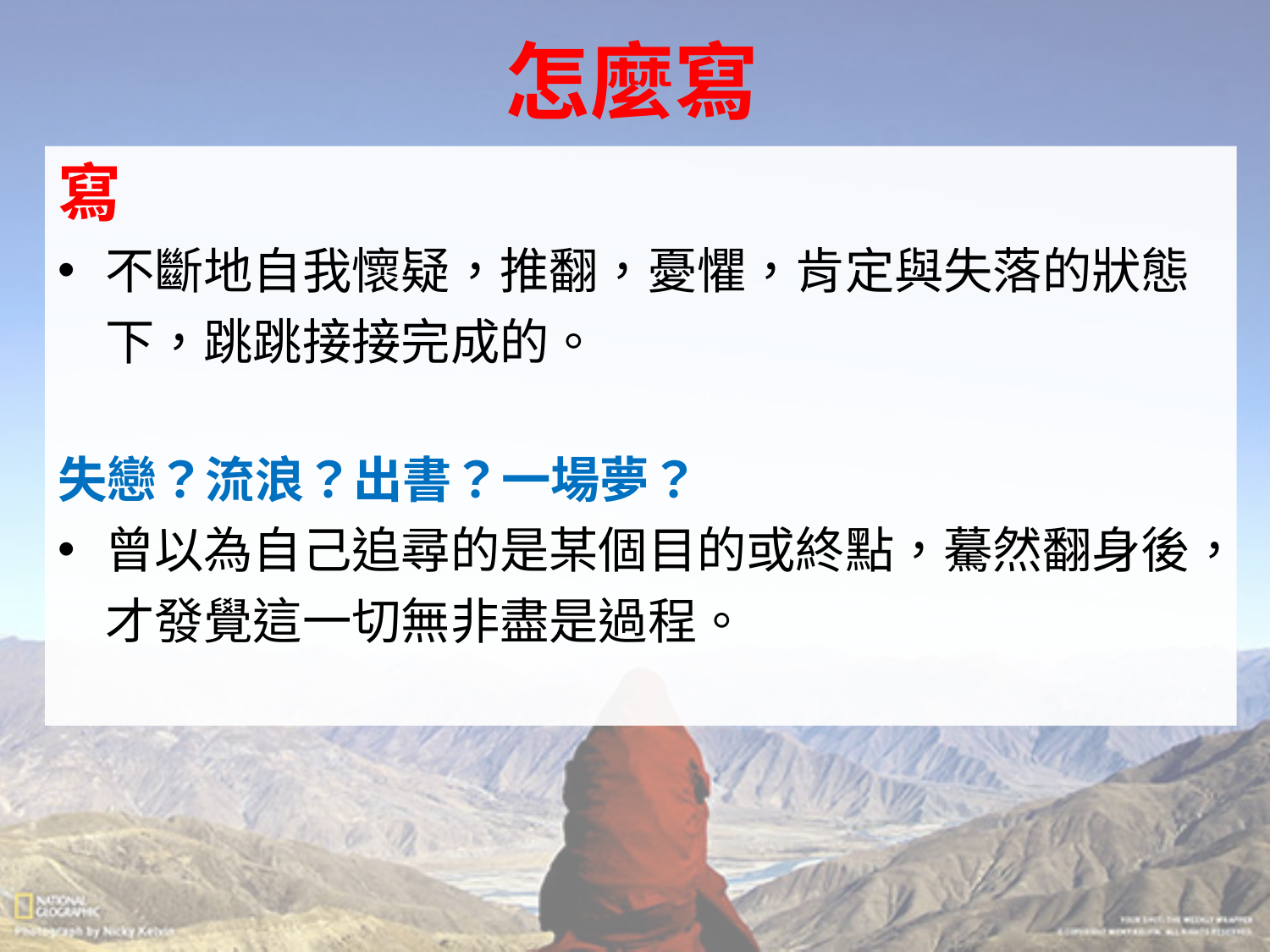

# 怎麼寫
寫
不斷地自我懷疑，推翻，憂懼，肯定與失落的狀態下，跳跳接接完成的。

失戀？流浪？出書？一場夢？
曾以為自己追尋的是某個目的或終點，驀然翻身後，才發覺這一切無非盡是過程。